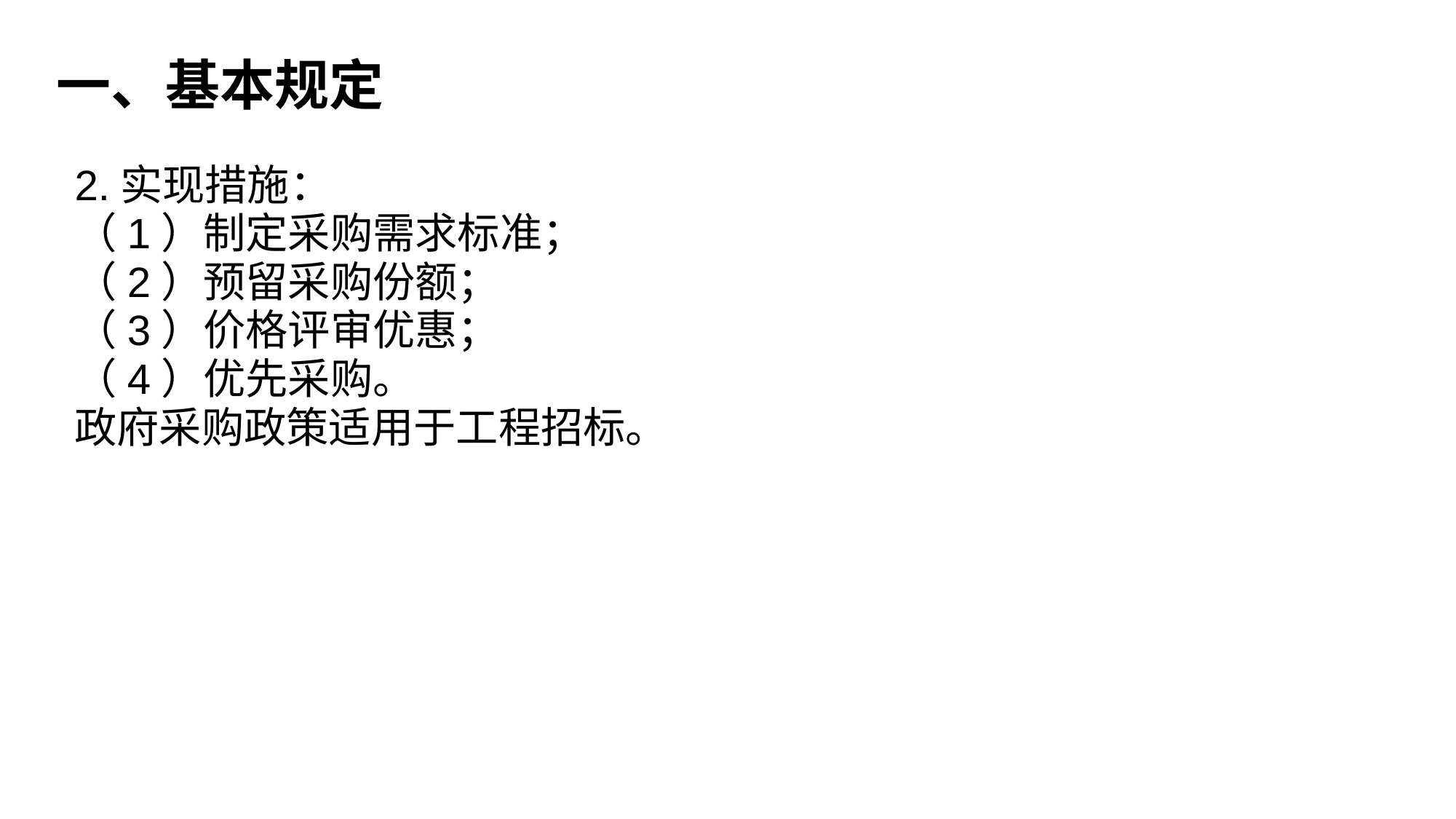

一、基本规定
2.实现措施：
（1）制定采购需求标准；
（2）预留采购份额；
（3）价格评审优惠；
（4）优先采购。
政府采购政策适用于工程招标。